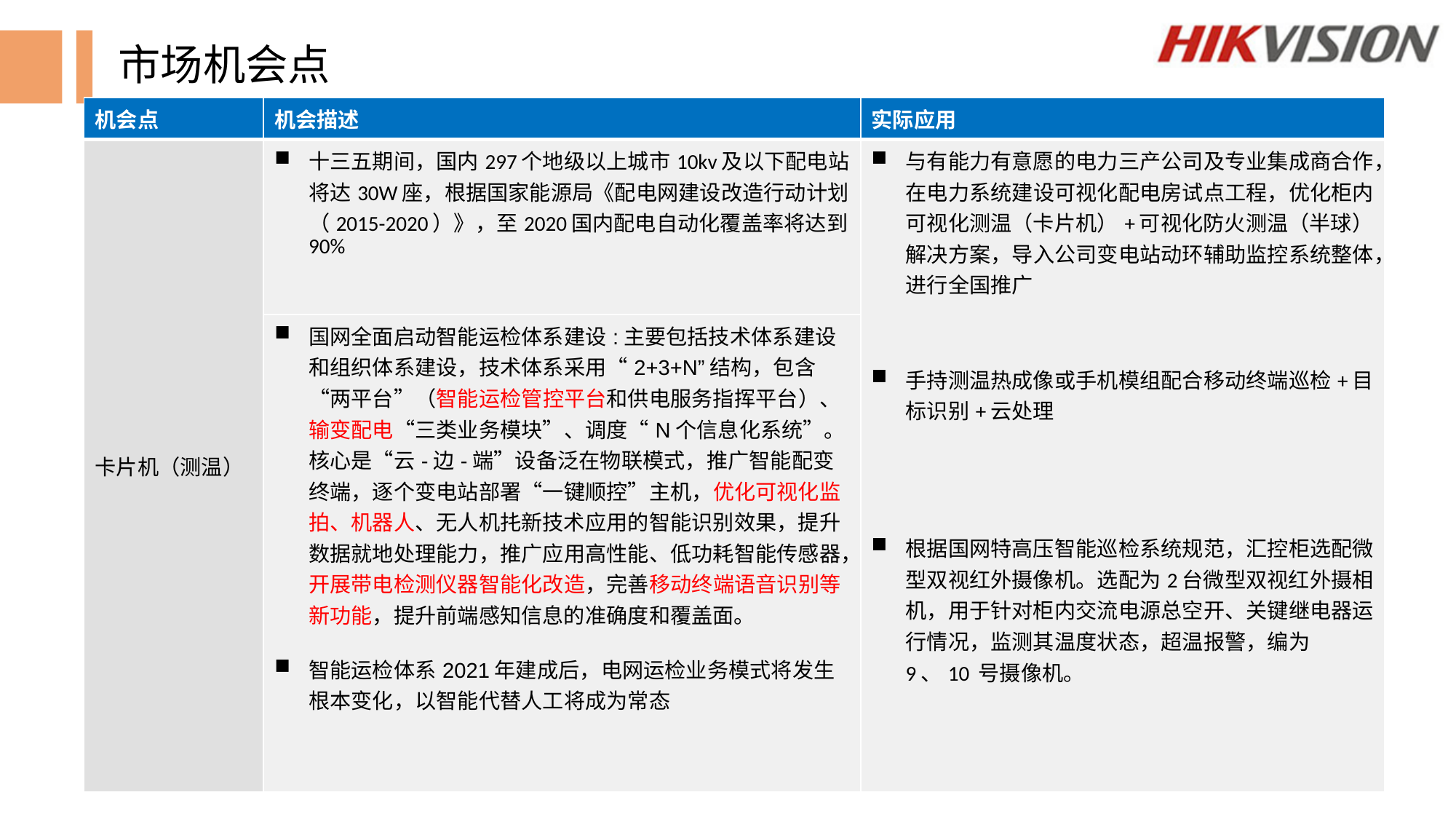

# 市场机会点
| 机会点 | 机会描述 | 实际应用 |
| --- | --- | --- |
| 卡片机（测温） | 十三五期间，国内297个地级以上城市10kv及以下配电站将达30W座，根据国家能源局《配电网建设改造行动计划（2015-2020）》，至2020国内配电自动化覆盖率将达到90% | 与有能力有意愿的电力三产公司及专业集成商合作，在电力系统建设可视化配电房试点工程，优化柜内可视化测温（卡片机）+可视化防火测温（半球）解决方案，导入公司变电站动环辅助监控系统整体，进行全国推广 手持测温热成像或手机模组配合移动终端巡检+目标识别+云处理 根据国网特高压智能巡检系统规范，汇控柜选配微型双视红外摄像机。选配为2台微型双视红外摄相机，用于针对柜内交流电源总空开、关键继电器运行情况，监测其温度状态，超温报警，编为9、10 号摄像机。 |
|  | 国网全面启动智能运检体系建设:主要包括技术体系建设和组织体系建设，技术体系采用“2+3+N”结构，包含“两平台”（智能运检管控平台和供电服务指挥平台）、输变配电“三类业务模块”、调度“N个信息化系统”。核心是“云-边-端”设备泛在物联模式，推广智能配变终端，逐个变电站部署“一键顺控”主机，优化可视化监拍、机器人、无人机扥新技术应用的智能识别效果，提升数据就地处理能力，推广应用高性能、低功耗智能传感器，开展带电检测仪器智能化改造，完善移动终端语音识别等新功能，提升前端感知信息的准确度和覆盖面。 智能运检体系2021年建成后，电网运检业务模式将发生根本变化，以智能代替人工将成为常态 |  |